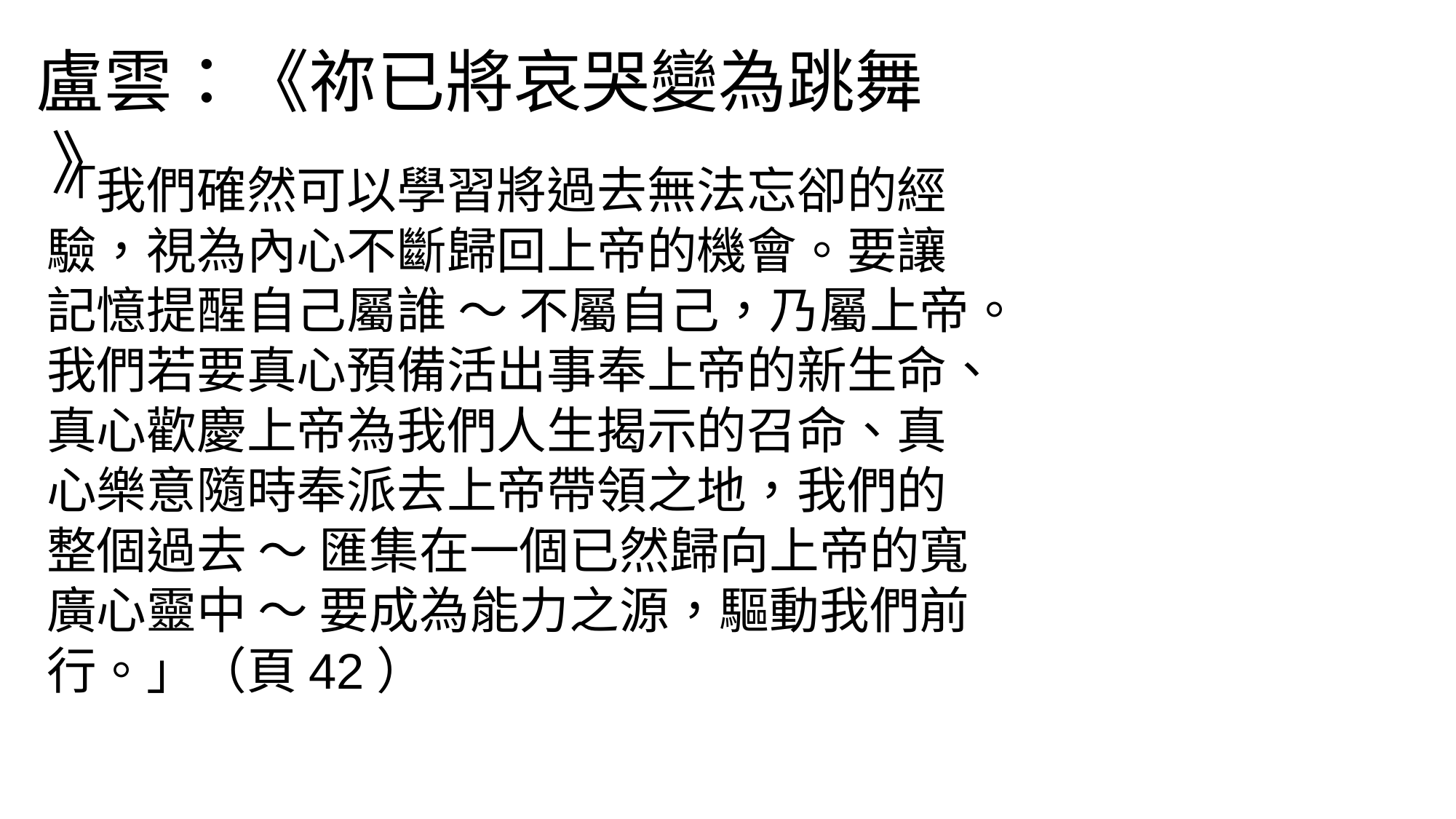

盧雲：《祢已將哀哭變為跳舞 》
「我們確然可以學習將過去無法忘卻的經驗，視為內心不斷歸回上帝的機會。要讓記憶提醒自己屬誰 ～ 不屬自己，乃屬上帝。我們若要真心預備活出事奉上帝的新生命、真心歡慶上帝為我們人生揭示的召命、真心樂意隨時奉派去上帝帶領之地，我們的整個過去 ～ 匯集在一個已然歸向上帝的寬廣心靈中 ～ 要成為能力之源，驅動我們前行。」（頁42）